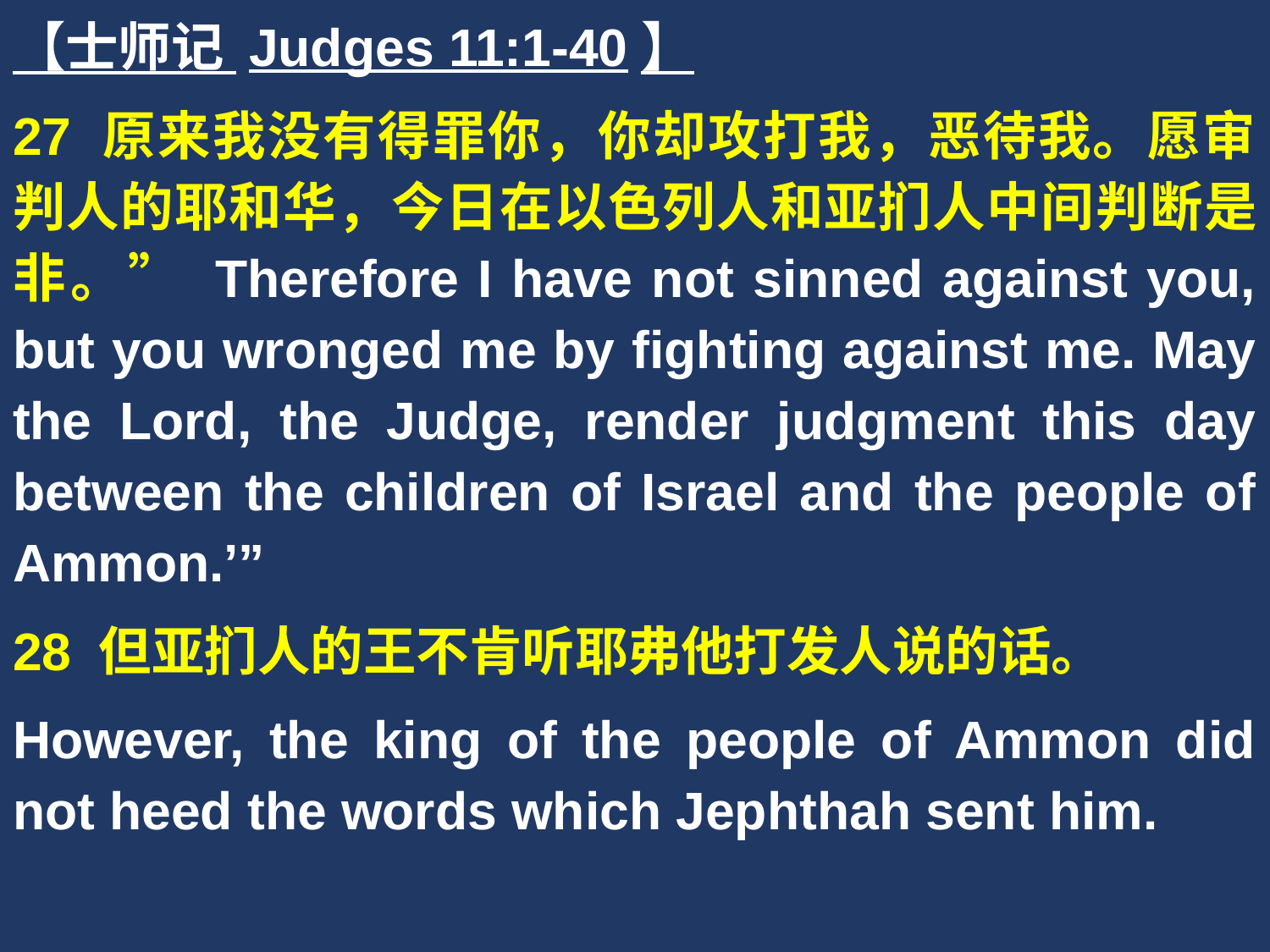

【士师记 Judges 11:1-40】
27 原来我没有得罪你，你却攻打我，恶待我。愿审判人的耶和华，今日在以色列人和亚扪人中间判断是非。” Therefore I have not sinned against you, but you wronged me by fighting against me. May the Lord, the Judge, render judgment this day between the children of Israel and the people of Ammon.’”
28 但亚扪人的王不肯听耶弗他打发人说的话。
However, the king of the people of Ammon did not heed the words which Jephthah sent him.